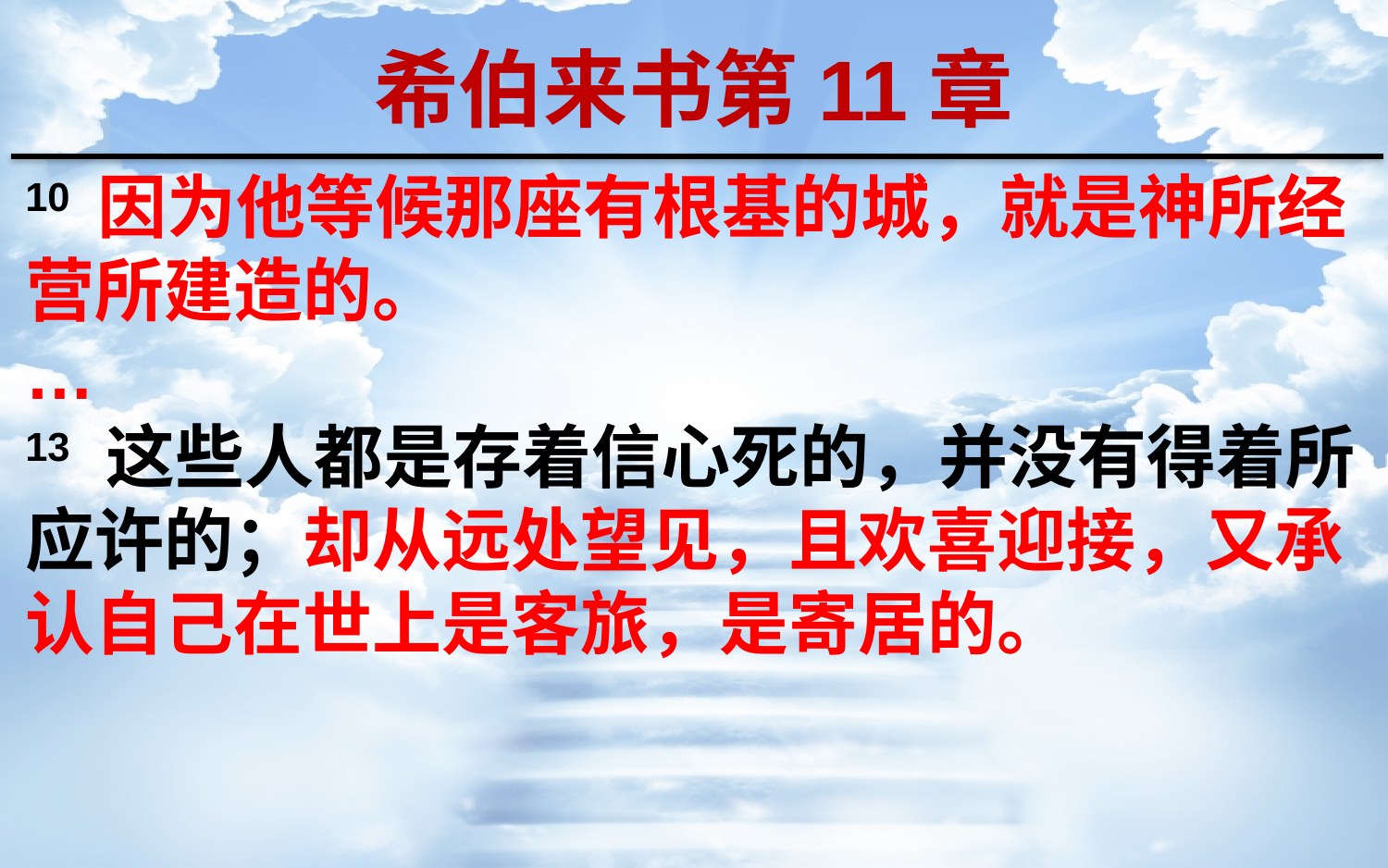

希伯来书第11章
10 因为他等候那座有根基的城，就是神所经营所建造的。
…
13 这些人都是存着信心死的，并没有得着所应许的；却从远处望见，且欢喜迎接，又承认自己在世上是客旅，是寄居的。